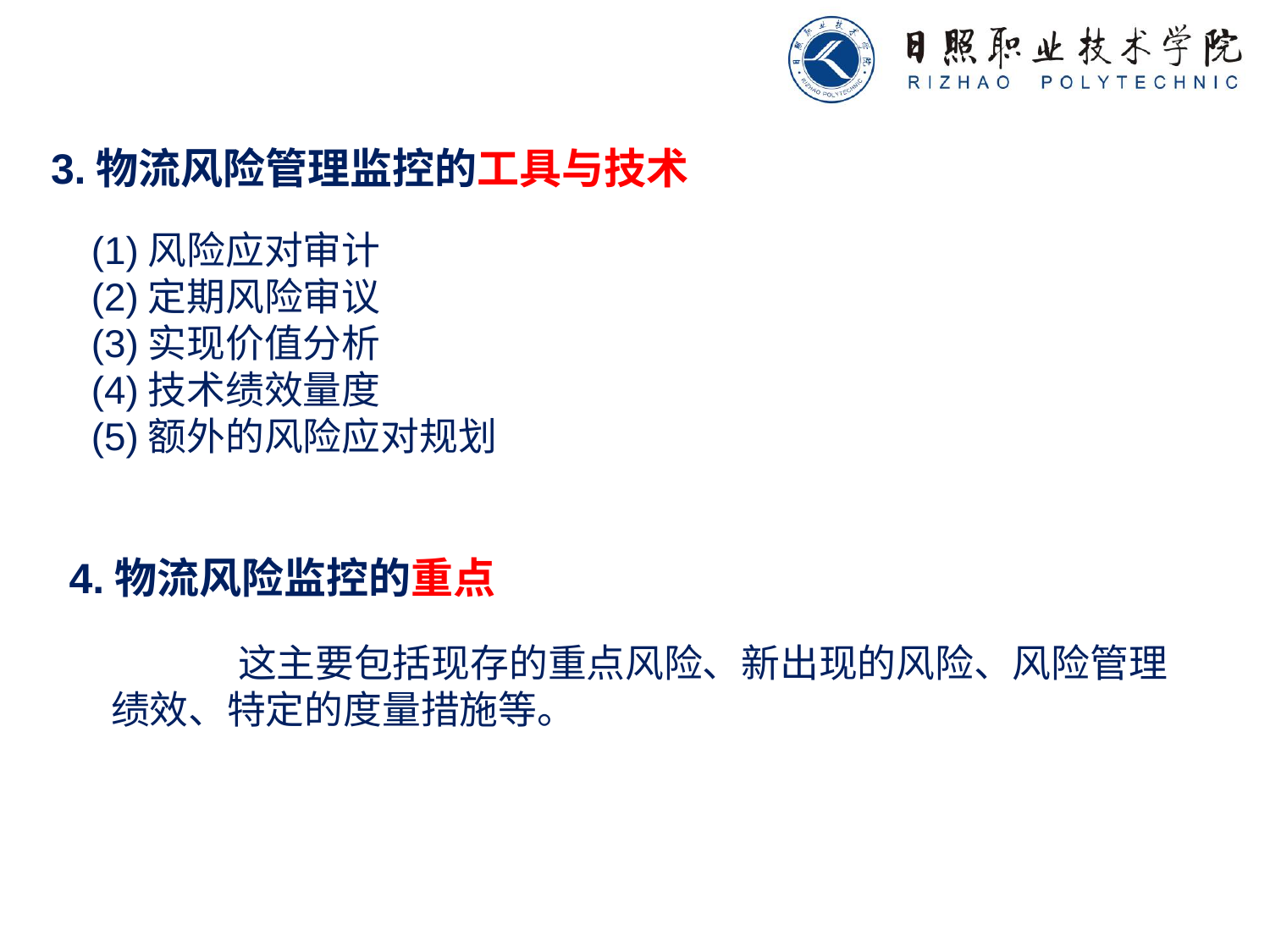

3.物流风险管理监控的工具与技术
(1)风险应对审计
(2)定期风险审议
(3)实现价值分析
(4)技术绩效量度
(5)额外的风险应对规划
4.物流风险监控的重点
	这主要包括现存的重点风险、新出现的风险、风险管理绩效、特定的度量措施等。